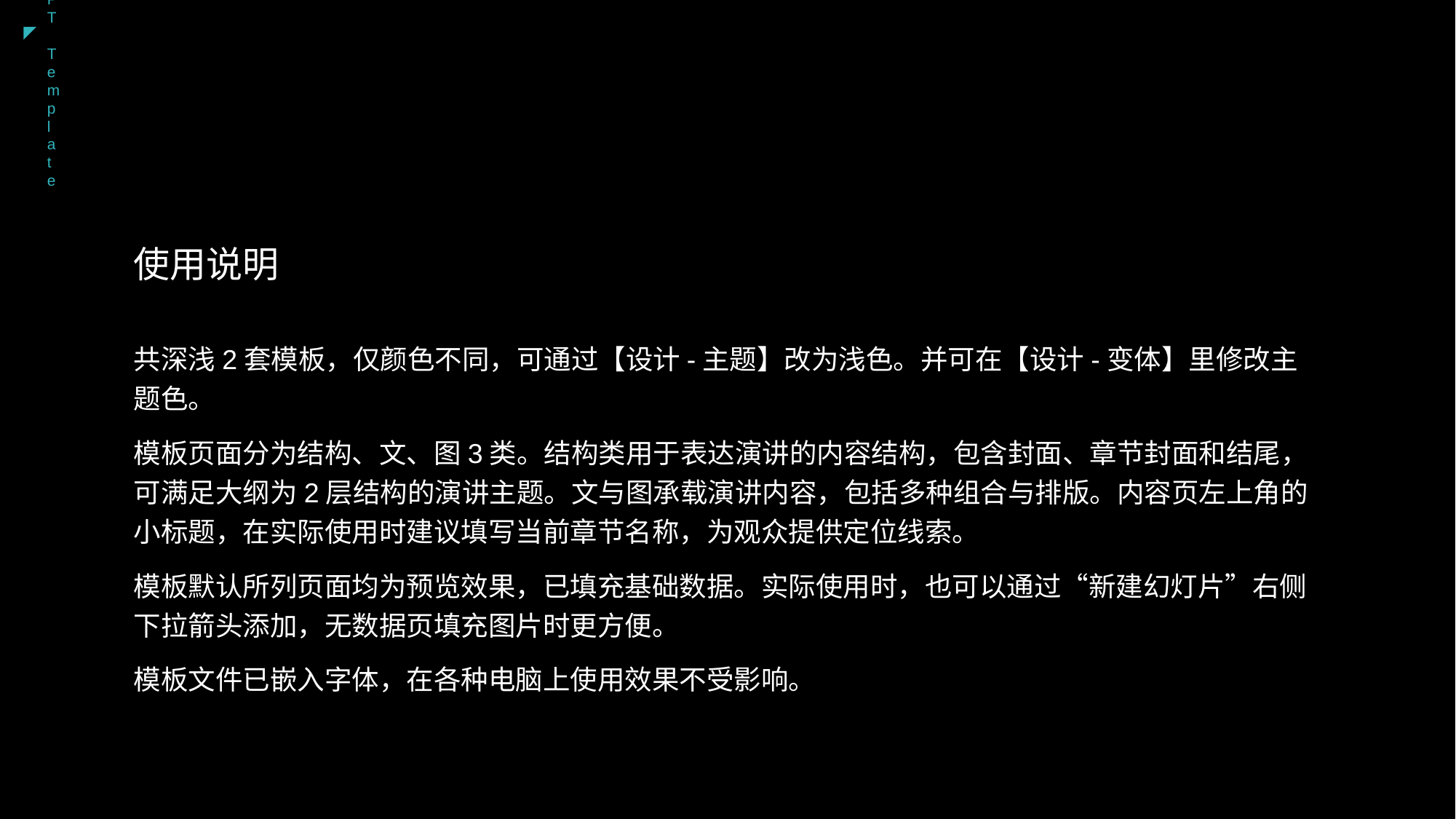

Cola PPT Template
使用说明
共深浅2套模板，仅颜色不同，可通过【设计-主题】改为浅色。并可在【设计-变体】里修改主题色。
模板页面分为结构、文、图3类。结构类用于表达演讲的内容结构，包含封面、章节封面和结尾，可满足大纲为2层结构的演讲主题。文与图承载演讲内容，包括多种组合与排版。内容页左上角的小标题，在实际使用时建议填写当前章节名称，为观众提供定位线索。
模板默认所列页面均为预览效果，已填充基础数据。实际使用时，也可以通过“新建幻灯片”右侧下拉箭头添加，无数据页填充图片时更方便。
模板文件已嵌入字体，在各种电脑上使用效果不受影响。